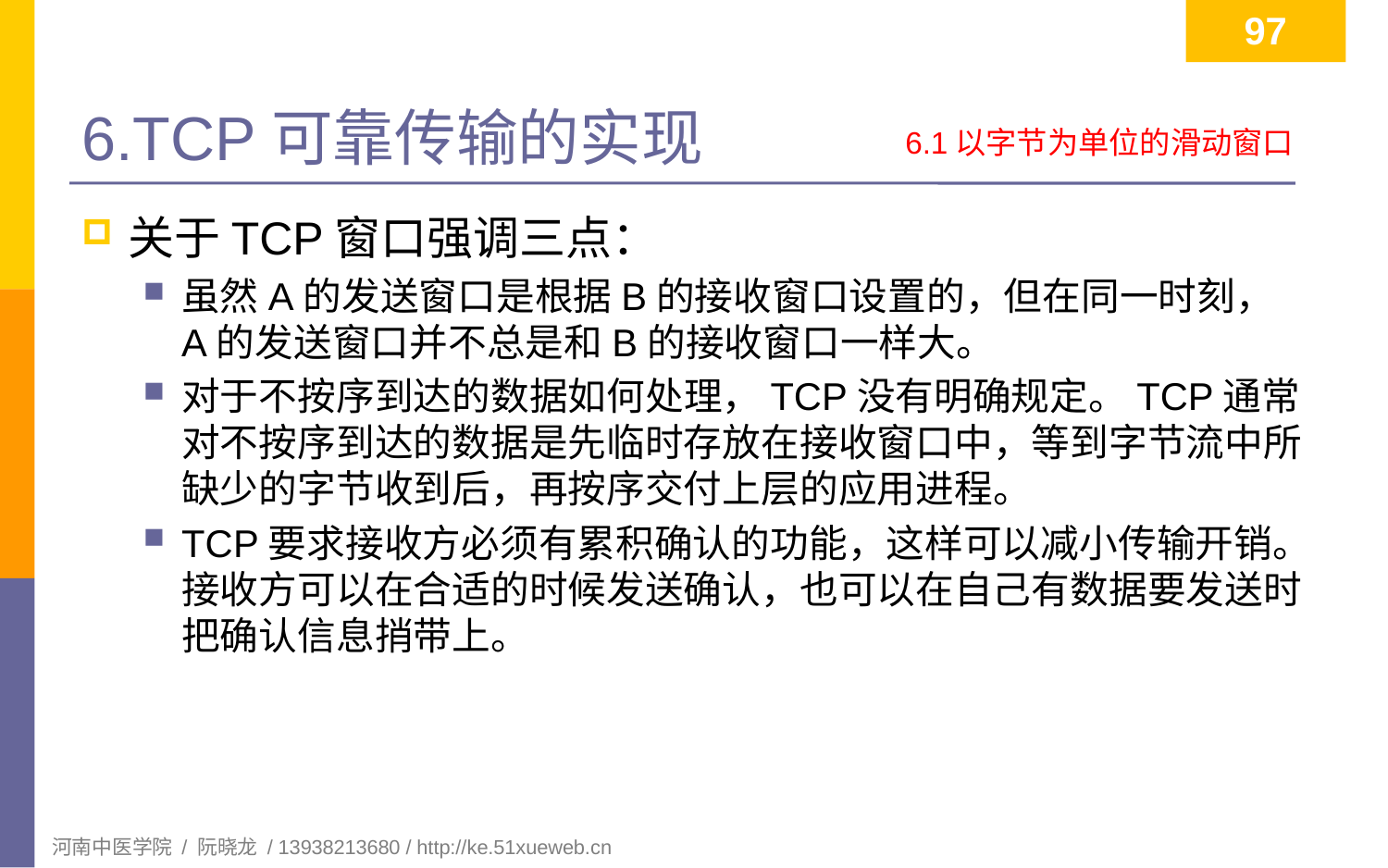

97
# 6.TCP可靠传输的实现
6.1以字节为单位的滑动窗口
关于TCP窗口强调三点：
虽然A的发送窗口是根据B的接收窗口设置的，但在同一时刻，A的发送窗口并不总是和B的接收窗口一样大。
对于不按序到达的数据如何处理，TCP没有明确规定。TCP通常对不按序到达的数据是先临时存放在接收窗口中，等到字节流中所缺少的字节收到后，再按序交付上层的应用进程。
TCP要求接收方必须有累积确认的功能，这样可以减小传输开销。接收方可以在合适的时候发送确认，也可以在自己有数据要发送时把确认信息捎带上。